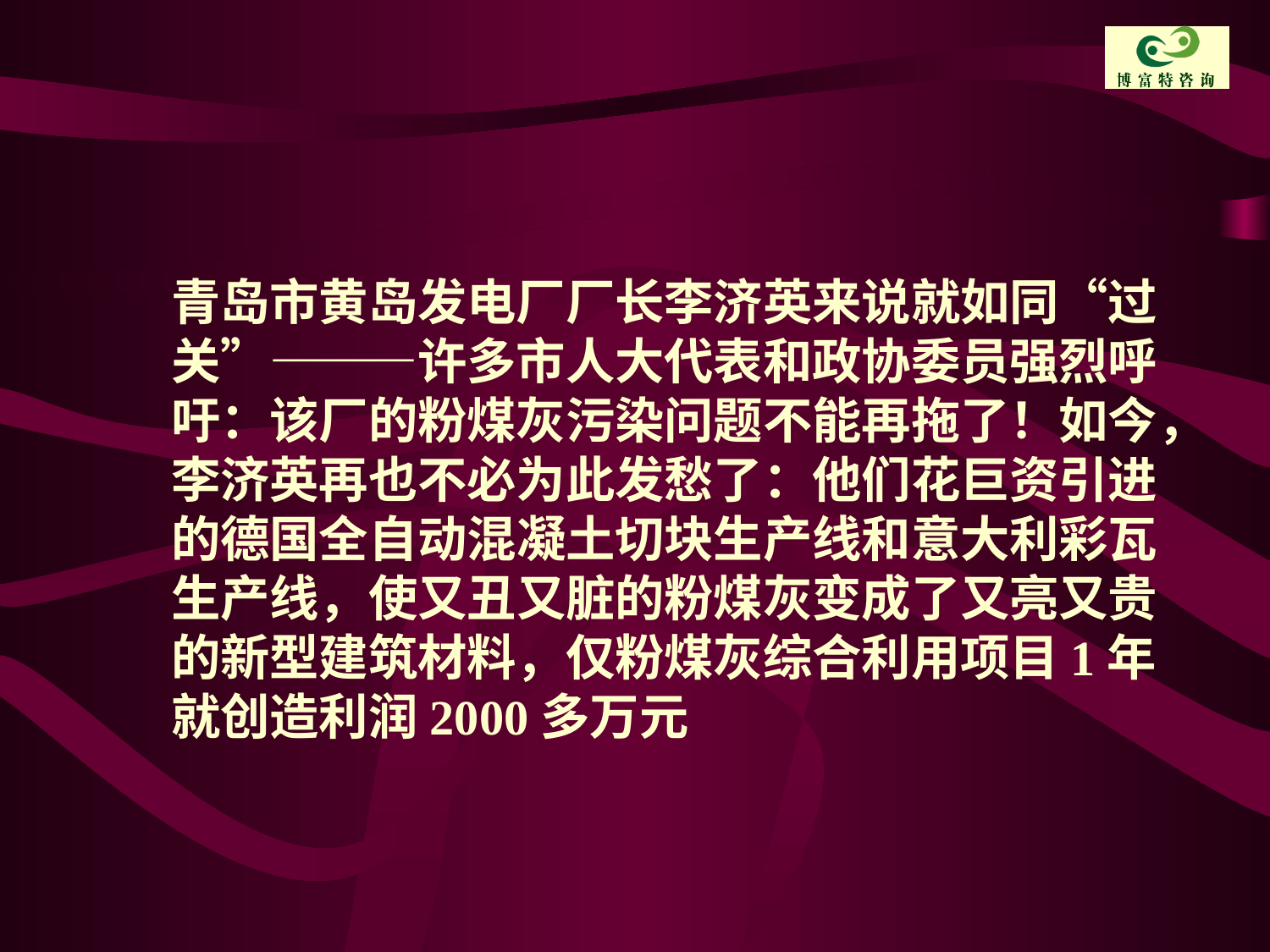

青岛市黄岛发电厂厂长李济英来说就如同“过关”———许多市人大代表和政协委员强烈呼吁：该厂的粉煤灰污染问题不能再拖了！如今，李济英再也不必为此发愁了：他们花巨资引进的德国全自动混凝土切块生产线和意大利彩瓦生产线，使又丑又脏的粉煤灰变成了又亮又贵的新型建筑材料，仅粉煤灰综合利用项目1年就创造利润2000多万元